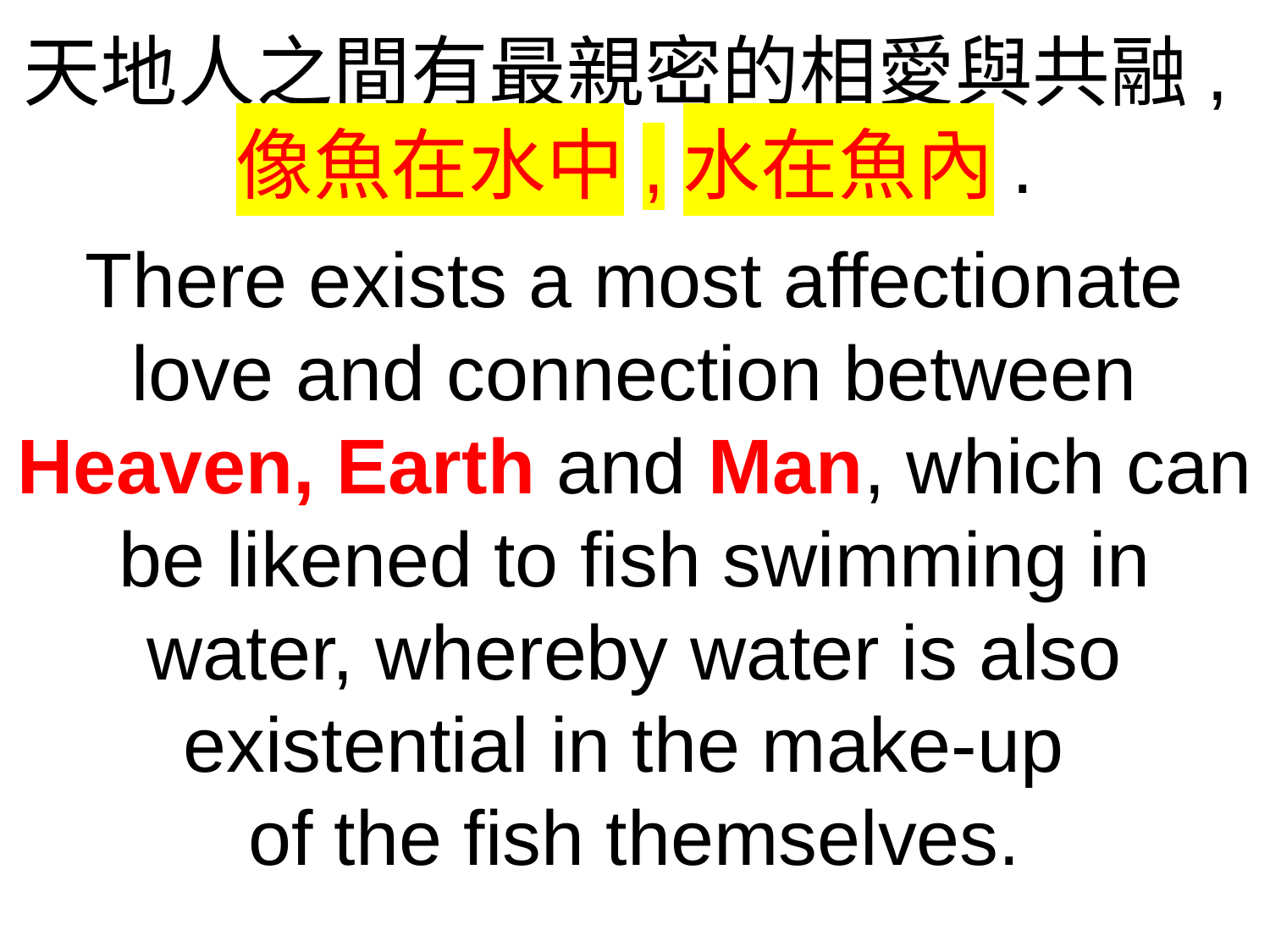

天地人之間有最親密的相愛與共融,像魚在水中,水在魚內.
There exists a most affectionate love and connection between Heaven, Earth and Man, which can be likened to fish swimming in water, whereby water is also existential in the make-up
of the fish themselves.